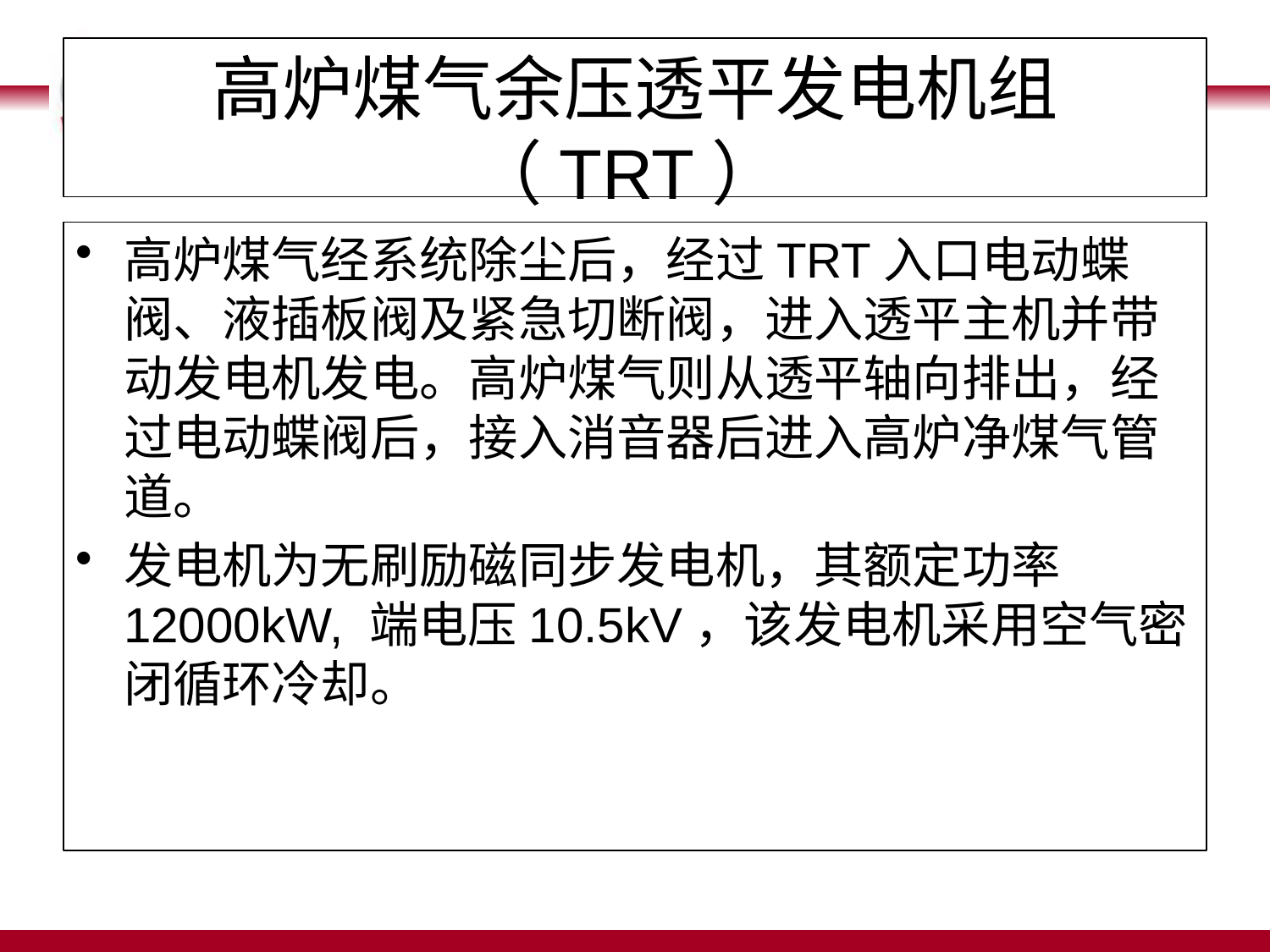

高炉煤气余压透平发电机组（TRT）
高炉煤气经系统除尘后，经过TRT入口电动蝶阀、液插板阀及紧急切断阀，进入透平主机并带动发电机发电。高炉煤气则从透平轴向排出，经过电动蝶阀后，接入消音器后进入高炉净煤气管道。
发电机为无刷励磁同步发电机，其额定功率12000kW, 端电压10.5kV，该发电机采用空气密闭循环冷却。